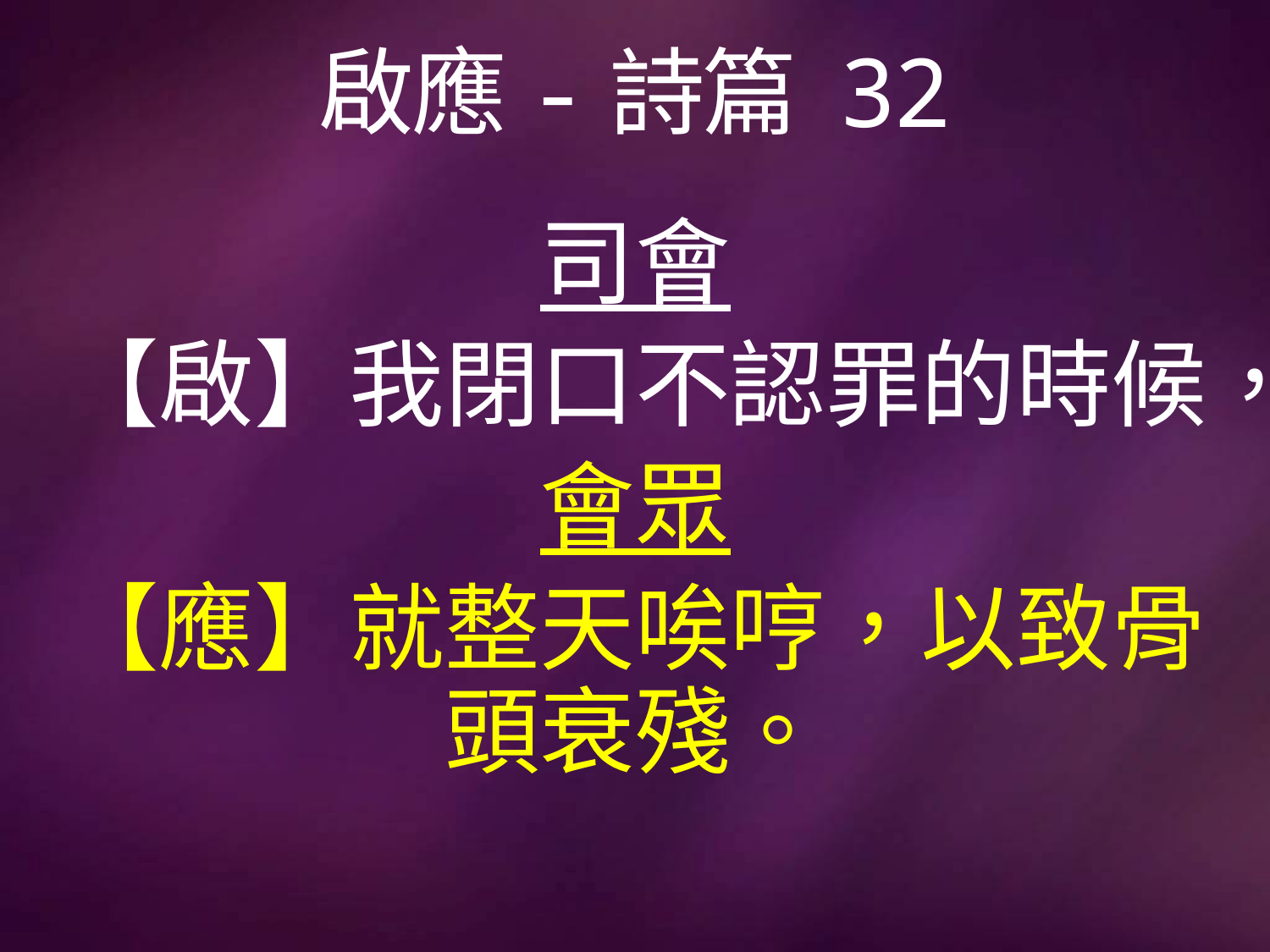

# 啟應-詩篇 32
司會
【啟】我閉口不認罪的時候，
會眾
【應】就整天唉哼，以致骨頭衰殘。